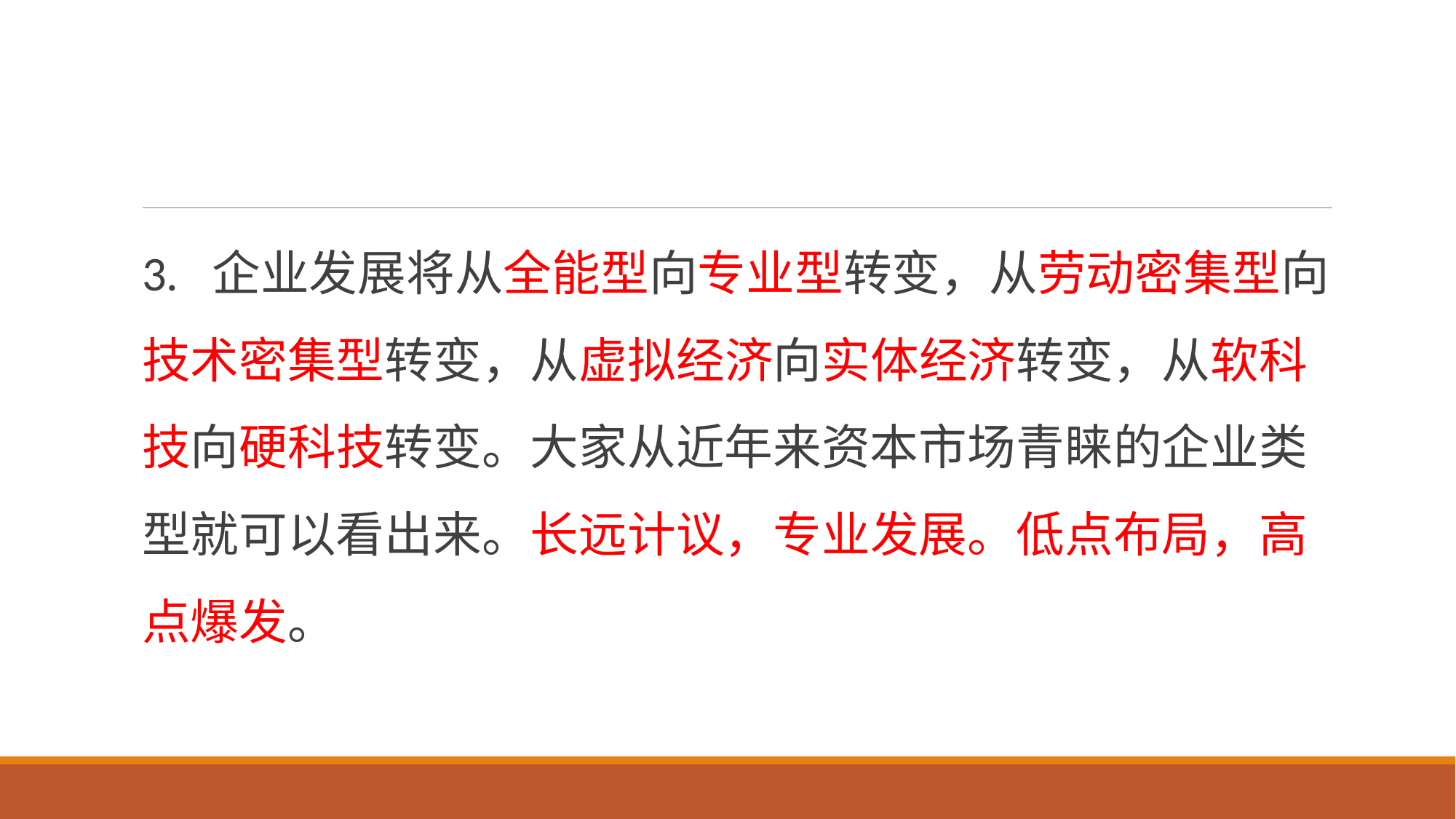

#
3.  企业发展将从全能型向专业型转变，从劳动密集型向技术密集型转变，从虚拟经济向实体经济转变，从软科技向硬科技转变。大家从近年来资本市场青睐的企业类型就可以看出来。长远计议，专业发展。低点布局，高点爆发。